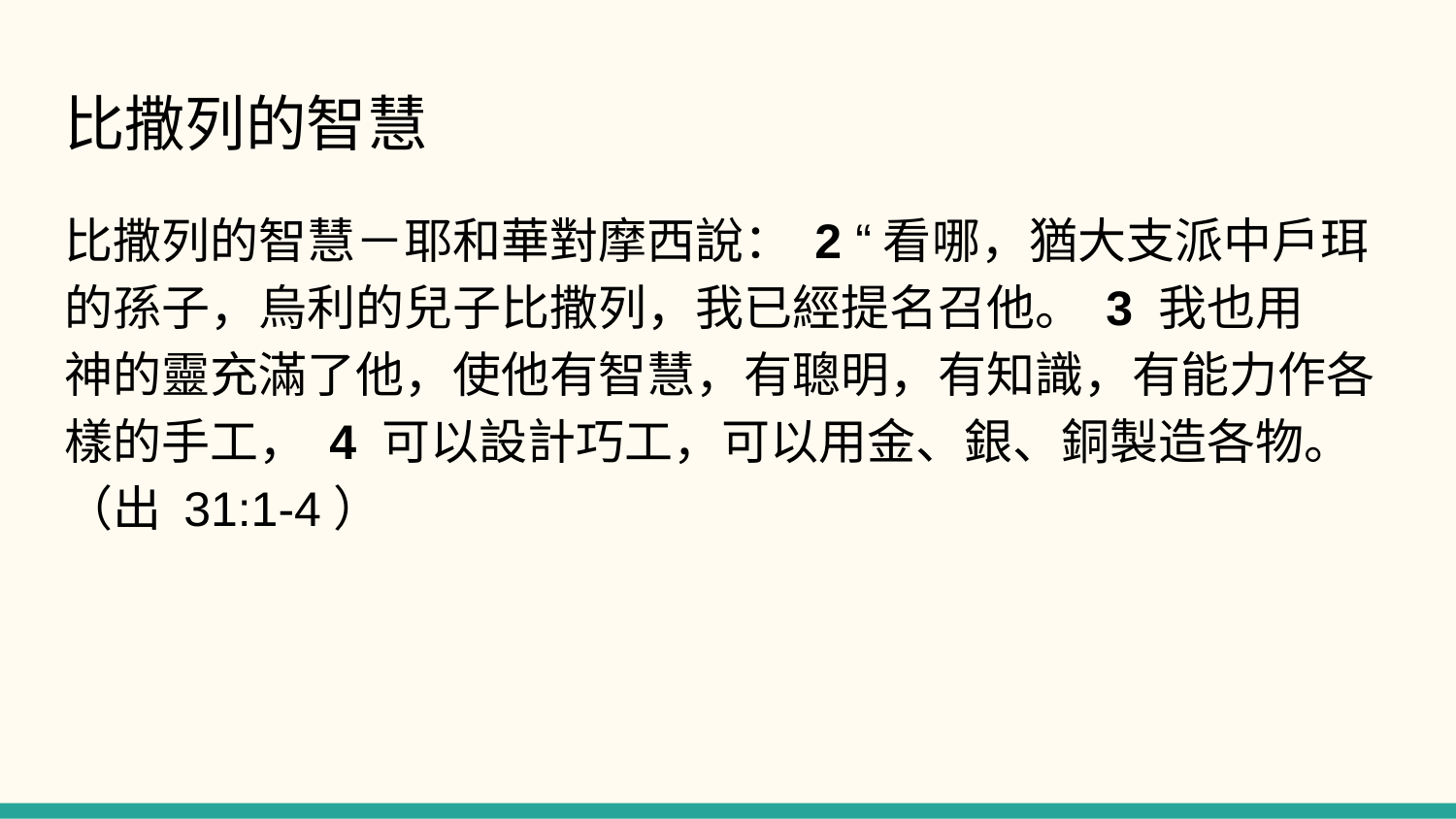

# 比撒列的智慧
比撒列的智慧－耶和華對摩西說： 2 “看哪，猶大支派中戶珥的孫子，烏利的兒子比撒列，我已經提名召他。 3 我也用　神的靈充滿了他，使他有智慧，有聰明，有知識，有能力作各樣的手工， 4 可以設計巧工，可以用金、銀、銅製造各物。（出 31:1-4）